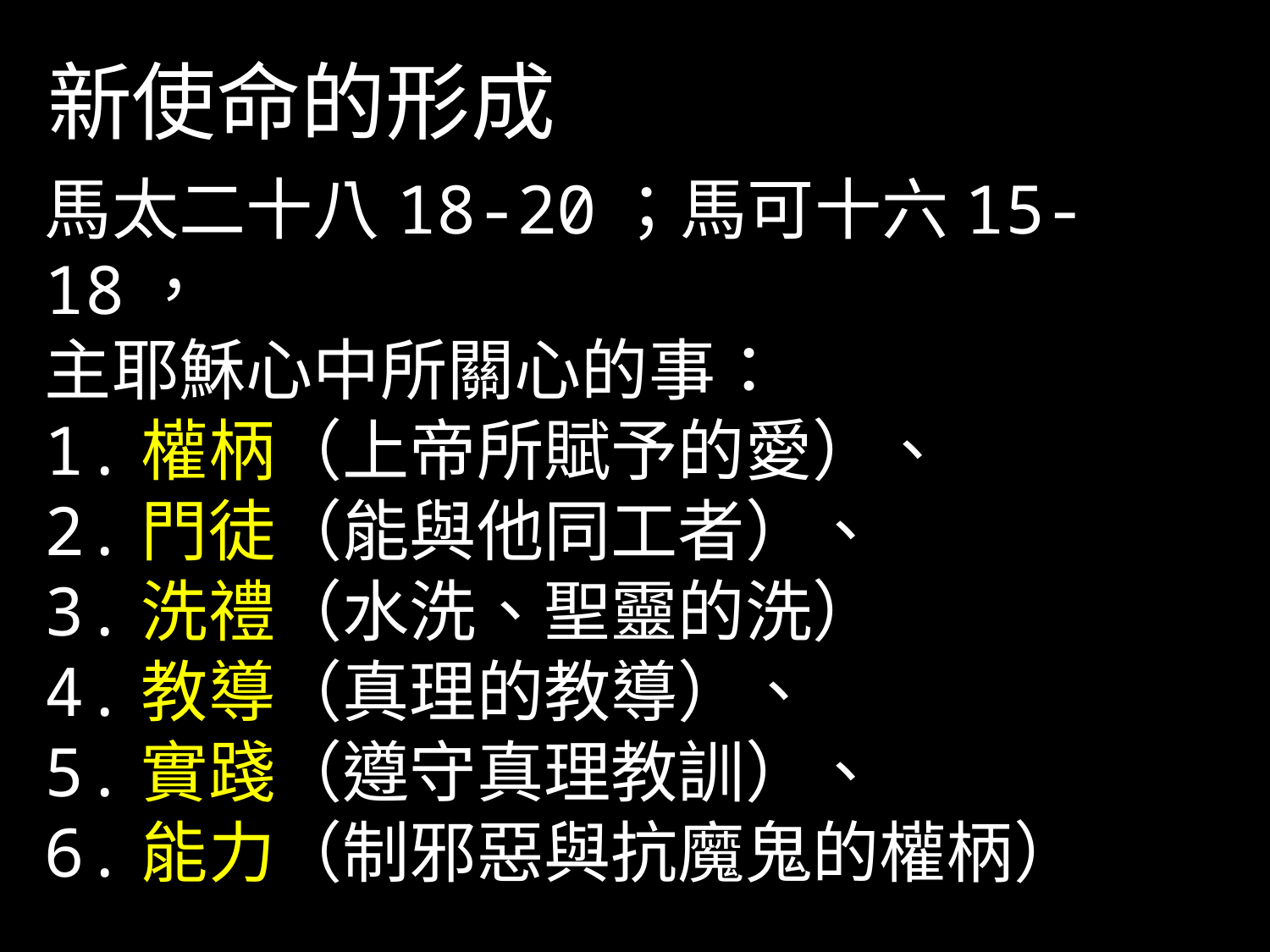

新使命的形成
馬太二十八18-20；馬可十六15-18，
主耶穌心中所關心的事：
1.權柄（上帝所賦予的愛）、
2.門徒（能與他同工者）、
3.洗禮（水洗、聖靈的洗）
4.教導（真理的教導）、
5.實踐（遵守真理教訓）、
6.能力（制邪惡與抗魔鬼的權柄）